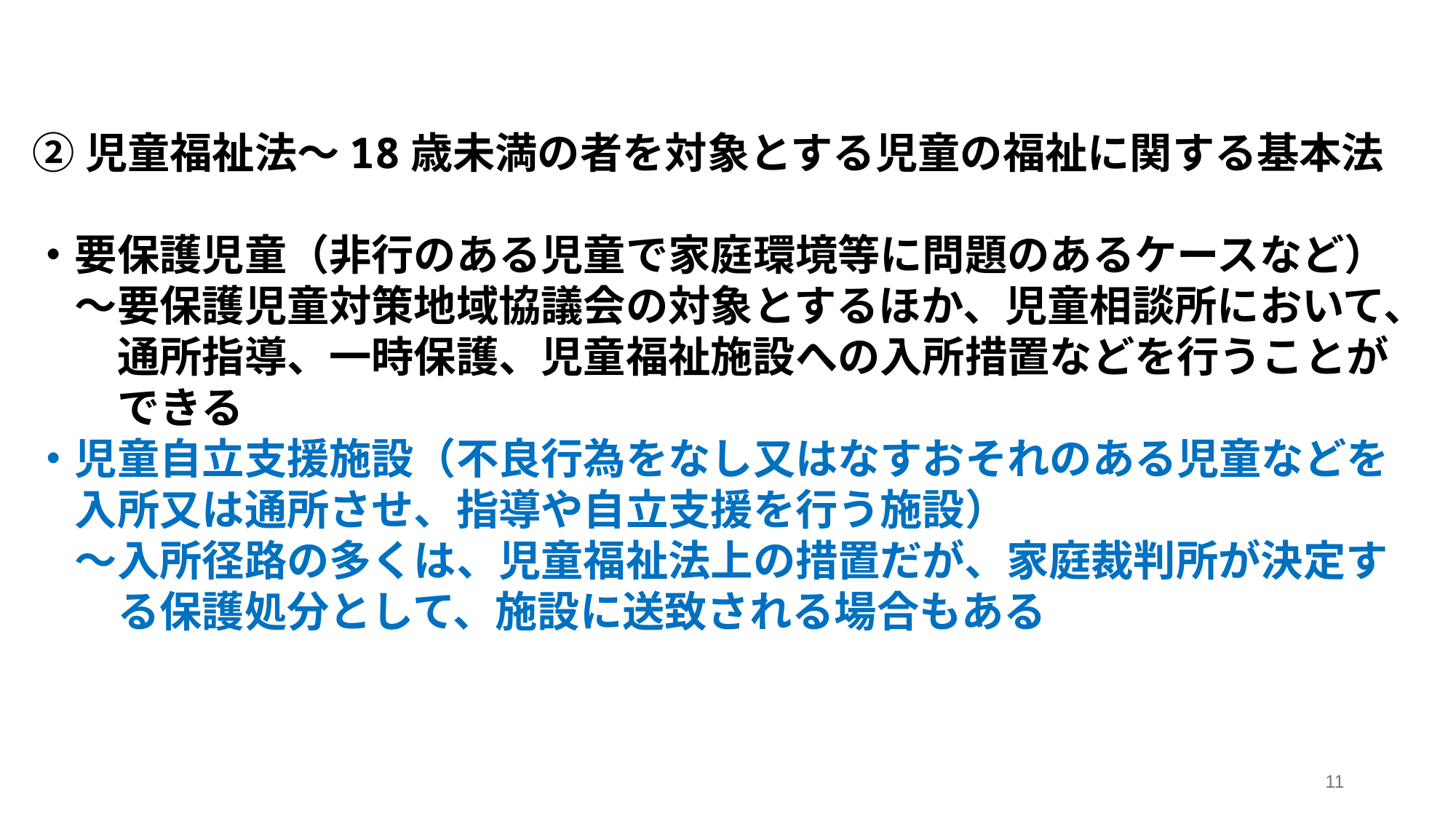

②児童福祉法～18歳未満の者を対象とする児童の福祉に関する基本法

・要保護児童（非行のある児童で家庭環境等に問題のあるケースなど）
　～要保護児童対策地域協議会の対象とするほか、児童相談所において、
　　通所指導、一時保護、児童福祉施設への入所措置などを行うことが
　　できる
・児童自立支援施設（不良行為をなし又はなすおそれのある児童などを
　入所又は通所させ、指導や自立支援を行う施設）
　～入所径路の多くは、児童福祉法上の措置だが、家庭裁判所が決定す
　　る保護処分として、施設に送致される場合もある
11